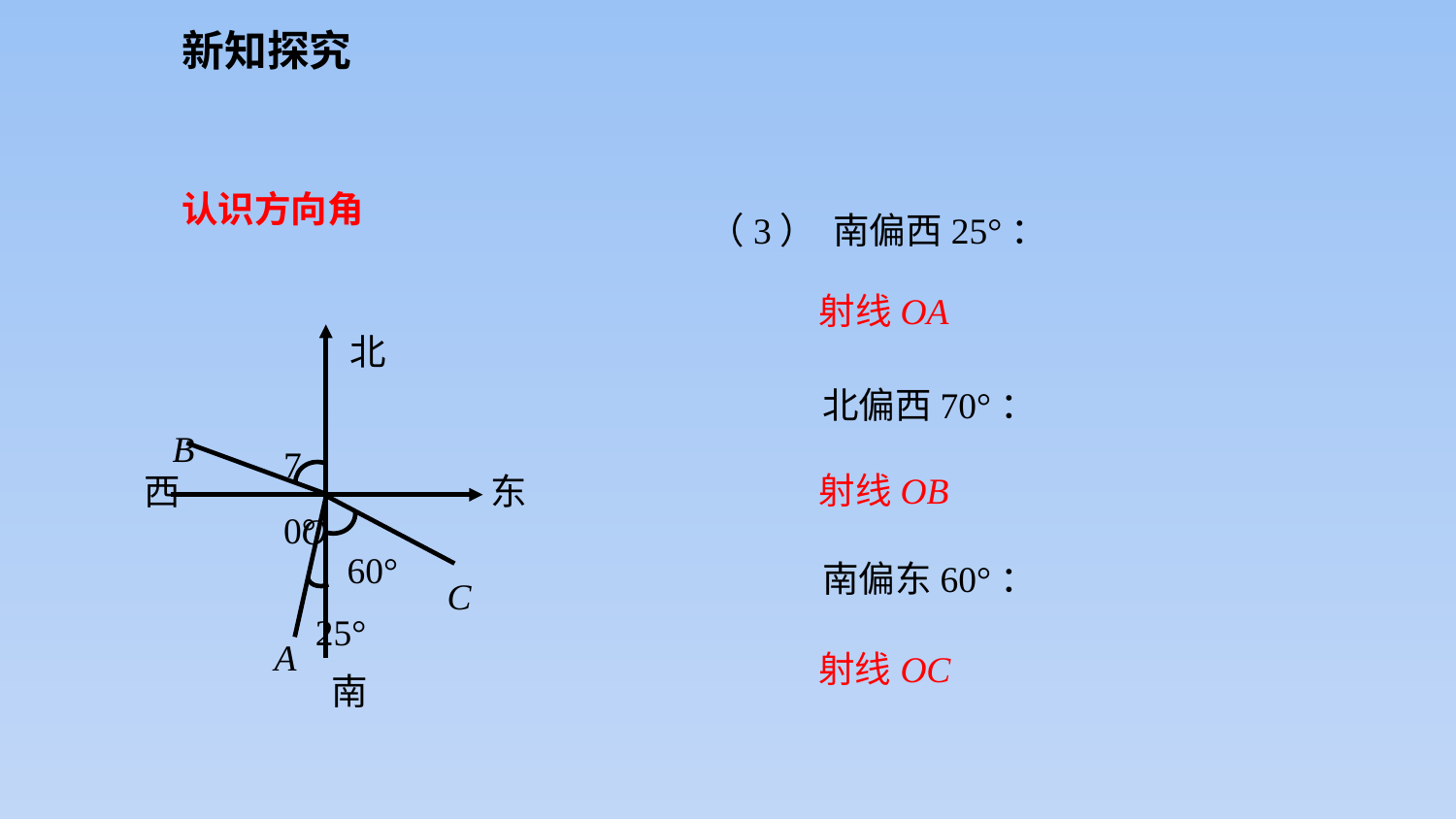

新知探究
认识方向角
（3）  南偏西25°：
北偏西70°：
南偏东60°：
射线OA
北
B
70°
西
东

O

60°
C

25°
A
南
射线OB
射线OC